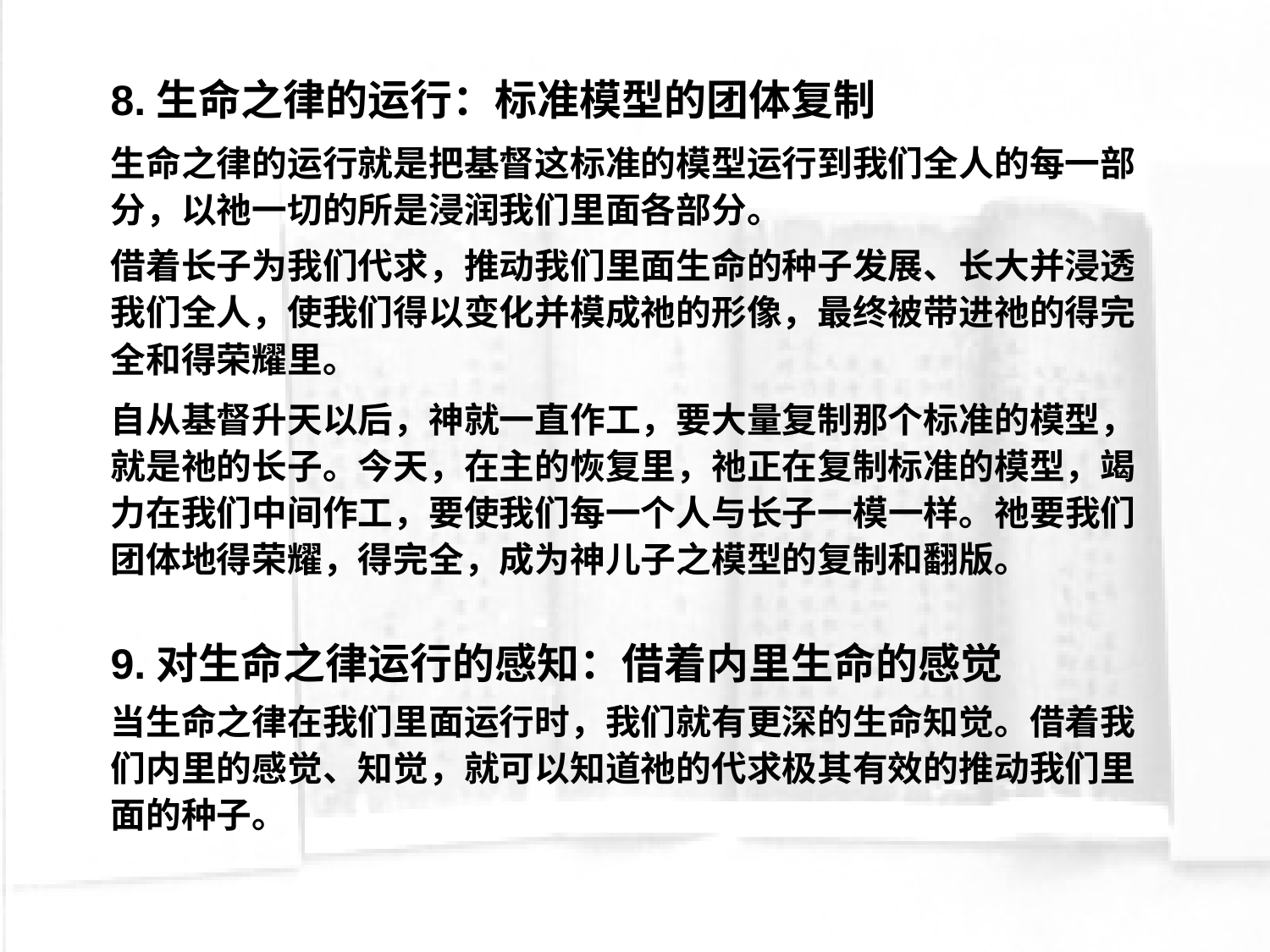

8.生命之律的运行：标准模型的团体复制
生命之律的运行就是把基督这标准的模型运行到我们全人的每一部分，以祂一切的所是浸润我们里面各部分。
借着长子为我们代求，推动我们里面生命的种子发展、长大并浸透我们全人，使我们得以变化并模成祂的形像，最终被带进祂的得完全和得荣耀里。
自从基督升天以后，神就一直作工，要大量复制那个标准的模型，就是祂的长子。今天，在主的恢复里，祂正在复制标准的模型，竭力在我们中间作工，要使我们每一个人与长子一模一样。祂要我们团体地得荣耀，得完全，成为神儿子之模型的复制和翻版。
9.对生命之律运行的感知：借着内里生命的感觉
当生命之律在我们里面运行时，我们就有更深的生命知觉。借着我们内里的感觉、知觉，就可以知道祂的代求极其有效的推动我们里面的种子。